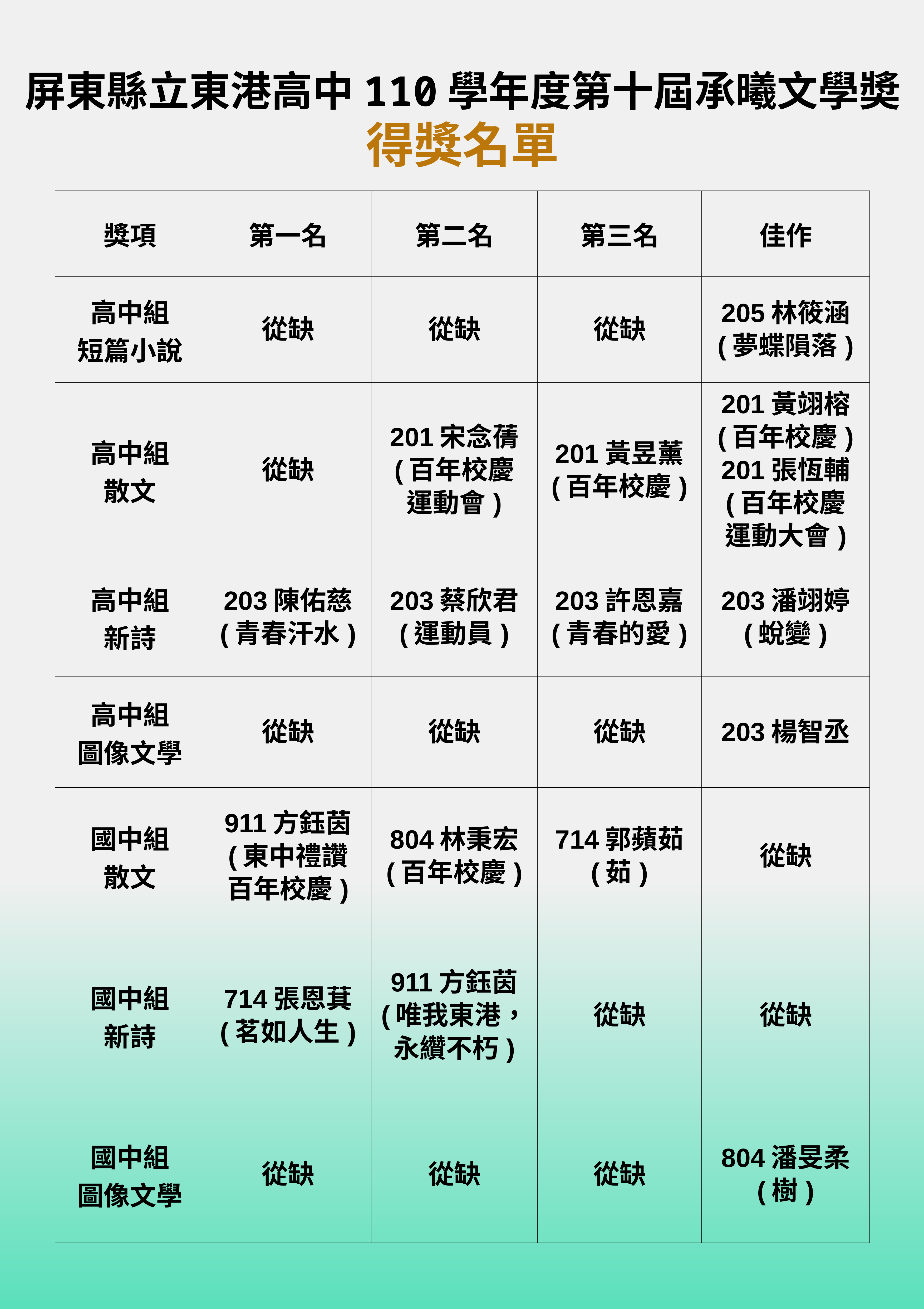

屏東縣立東港高中110學年度第十屆承曦文學奬
得獎名單
| 獎項 | 第一名 | 第二名 | 第三名 | 佳作 |
| --- | --- | --- | --- | --- |
| 高中組 短篇小說 | 從缺 | 從缺 | 從缺 | 205林筱涵 (夢蝶隕落) |
| 高中組 散文 | 從缺 | 201宋念蒨 (百年校慶 運動會) | 201黃昱薰 (百年校慶) | 201黃翊榕 (百年校慶) 201張恆輔 (百年校慶 運動大會) |
| 高中組 新詩 | 203陳佑慈 (青春汗水) | 203蔡欣君 (運動員) | 203許恩嘉 (青春的愛) | 203潘翊婷 (蛻變) |
| 高中組 圖像文學 | 從缺 | 從缺 | 從缺 | 203楊智丞 |
| 國中組 散文 | 911方鈺茵 (東中禮讚 百年校慶) | 804林秉宏 (百年校慶) | 714郭蘋茹 (茹) | 從缺 |
| 國中組 新詩 | 714張恩萁 (茗如人生) | 911方鈺茵 (唯我東港，永纘不朽) | 從缺 | 從缺 |
| 國中組 圖像文學 | 從缺 | 從缺 | 從缺 | 804潘旻柔 (樹) |
|  |
| --- |